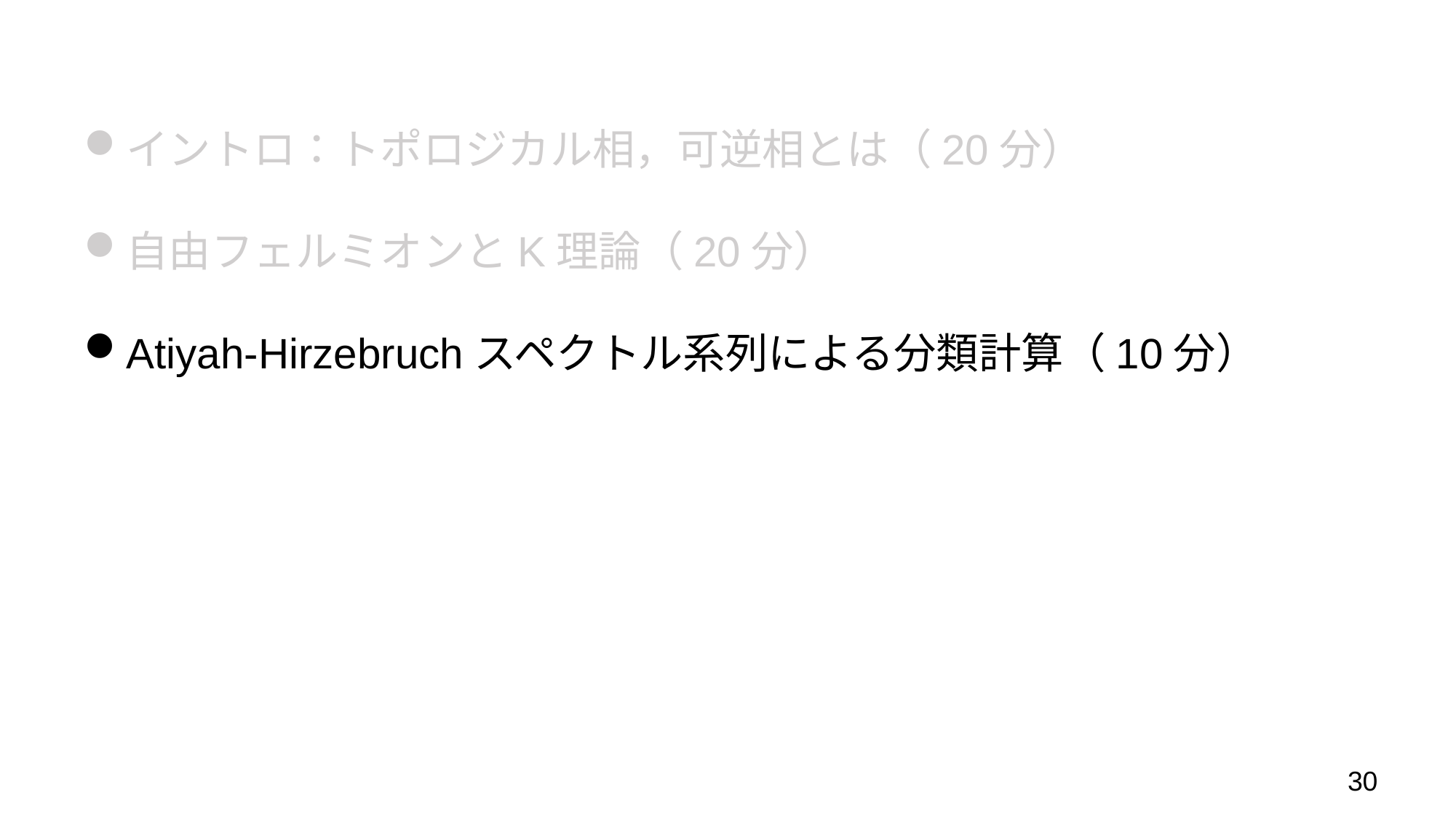

イントロ：トポロジカル相，可逆相とは（20分）

自由フェルミオンとK理論（20分）

Atiyah-Hirzebruchスペクトル系列による分類計算（10分）